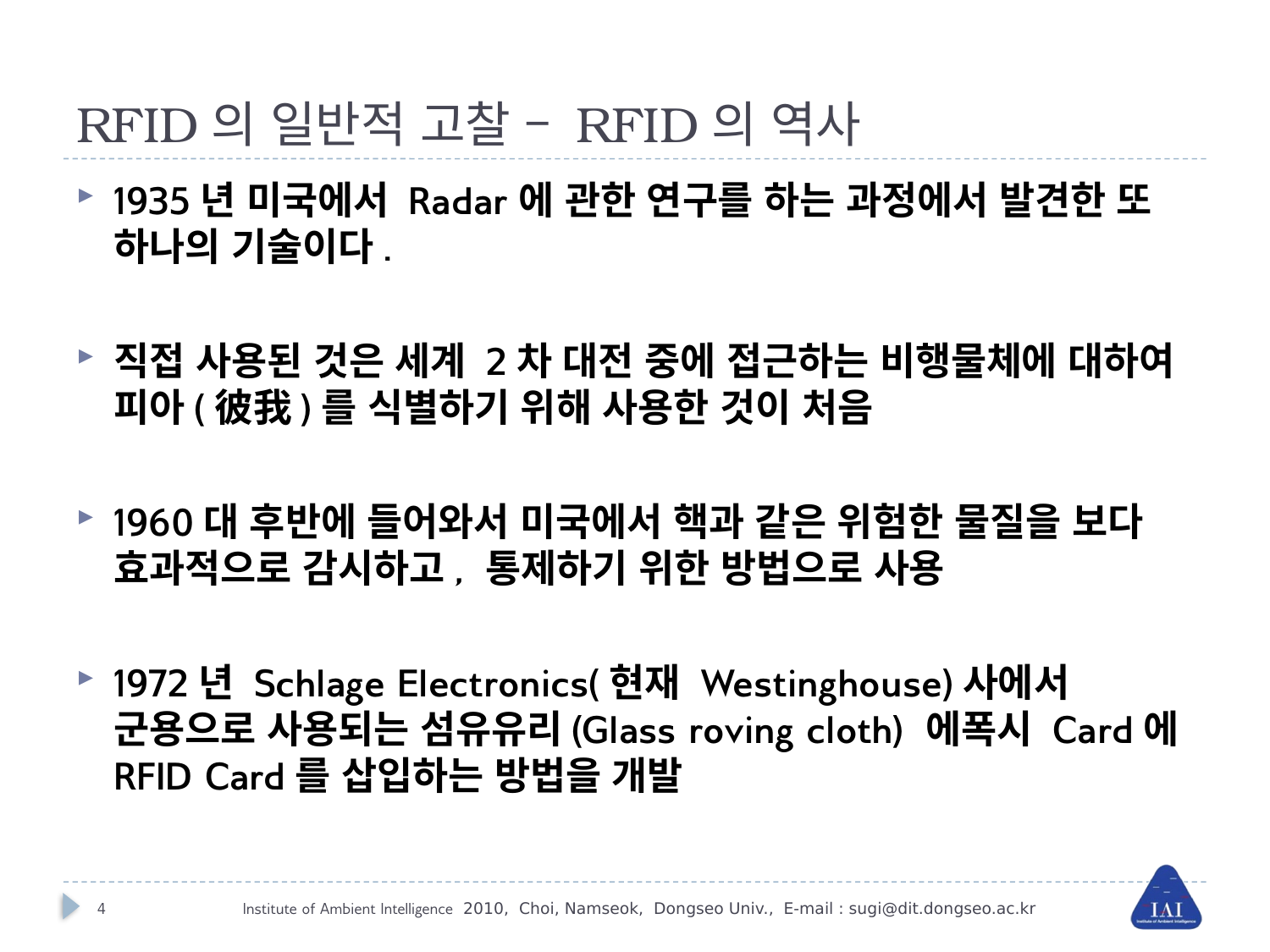

# RFID의 일반적 고찰 – RFID의 역사
1935년 미국에서 Radar에 관한 연구를 하는 과정에서 발견한 또 하나의 기술이다.

직접 사용된 것은 세계 2차 대전 중에 접근하는 비행물체에 대하여 피아(彼我)를 식별하기 위해 사용한 것이 처음

1960대 후반에 들어와서 미국에서 핵과 같은 위험한 물질을 보다 효과적으로 감시하고, 통제하기 위한 방법으로 사용

1972년 Schlage Electronics(현재 Westinghouse)사에서 군용으로 사용되는 섬유유리(Glass roving cloth) 에폭시 Card에 RFID Card를 삽입하는 방법을 개발